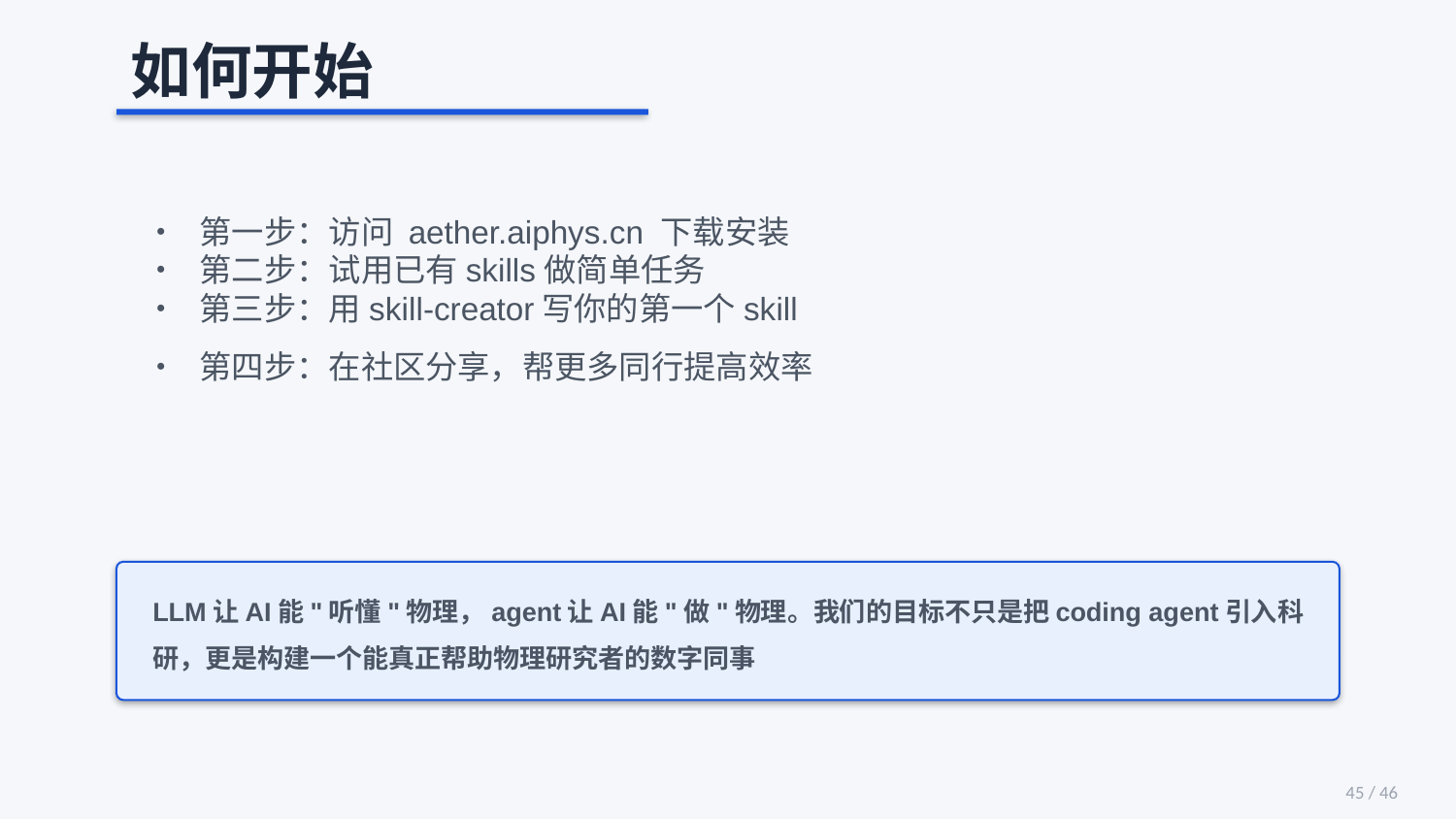

如何开始

  •  第一步：访问 aether.aiphys.cn 下载安装
  •  第二步：试用已有skills做简单任务
  •  第三步：用skill-creator写你的第一个skill
  •  第四步：在社区分享，帮更多同行提高效率

LLM让AI能"听懂"物理，agent让AI能"做"物理。我们的目标不只是把coding agent引入科研，更是构建一个能真正帮助物理研究者的数字同事
45 / 46